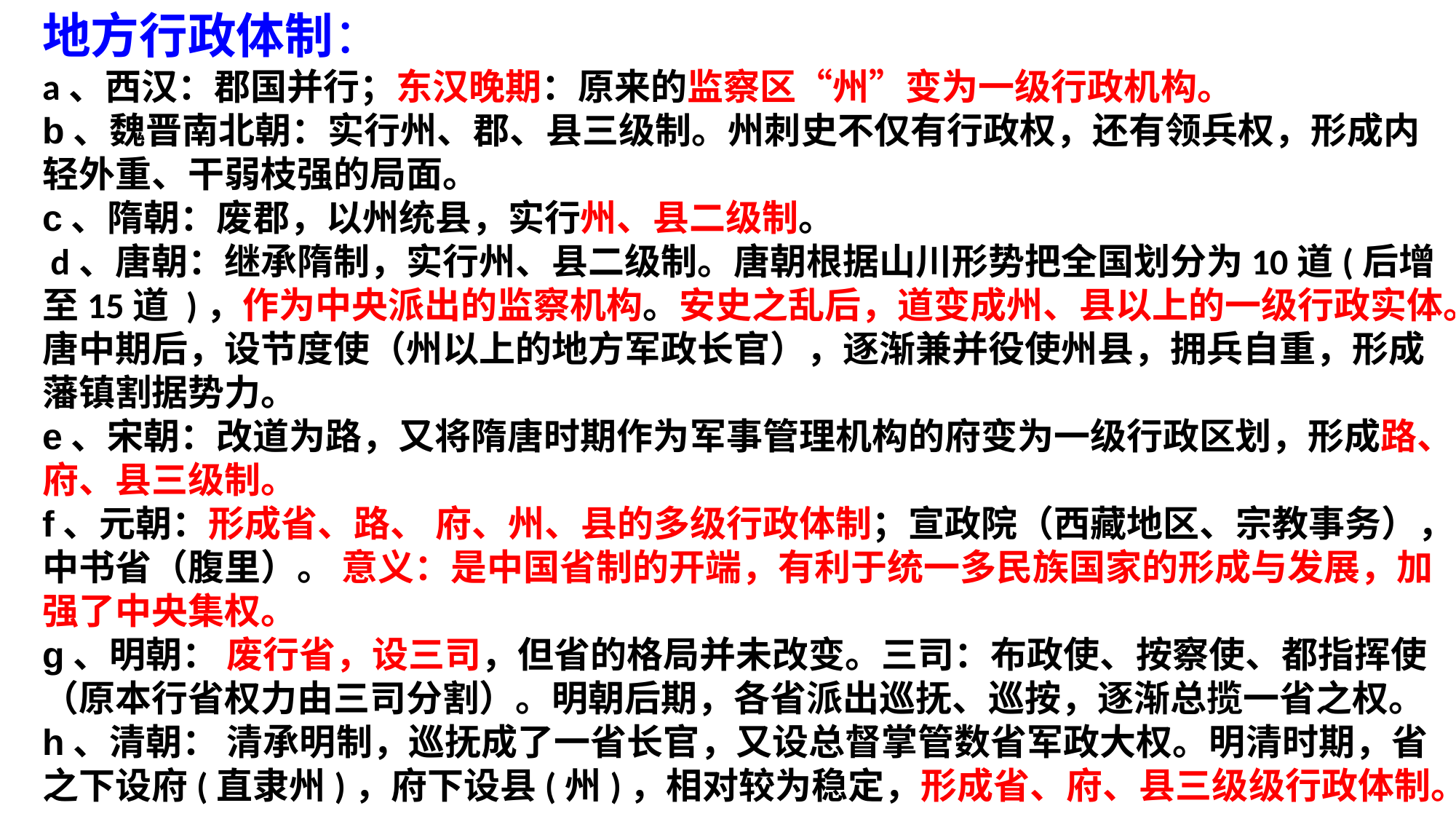

地方行政体制：
a、西汉：郡国并行；东汉晚期：原来的监察区“州”变为一级行政机构。
b、魏晋南北朝：实行州、郡、县三级制。州刺史不仅有行政权，还有领兵权，形成内轻外重、干弱枝强的局面。
c、隋朝：废郡，以州统县，实行州、县二级制。
 d、唐朝：继承隋制，实行州、县二级制。唐朝根据山川形势把全国划分为10道(后增至15道 )，作为中央派出的监察机构。安史之乱后，道变成州、县以上的一级行政实体。唐中期后，设节度使（州以上的地方军政长官），逐渐兼并役使州县，拥兵自重，形成藩镇割据势力。
e、宋朝：改道为路，又将隋唐时期作为军事管理机构的府变为一级行政区划，形成路、府、县三级制。
f、元朝：形成省、路、 府、州、县的多级行政体制；宣政院（西藏地区、宗教事务），中书省（腹里）。 意义：是中国省制的开端，有利于统一多民族国家的形成与发展，加强了中央集权。
g、明朝： 废行省，设三司，但省的格局并未改变。三司：布政使、按察使、都指挥使（原本行省权力由三司分割）。明朝后期，各省派出巡抚、巡按，逐渐总揽一省之权。
h、清朝： 清承明制，巡抚成了一省长官，又设总督掌管数省军政大权。明清时期，省之下设府(直隶州)，府下设县(州)，相对较为稳定，形成省、府、县三级级行政体制。